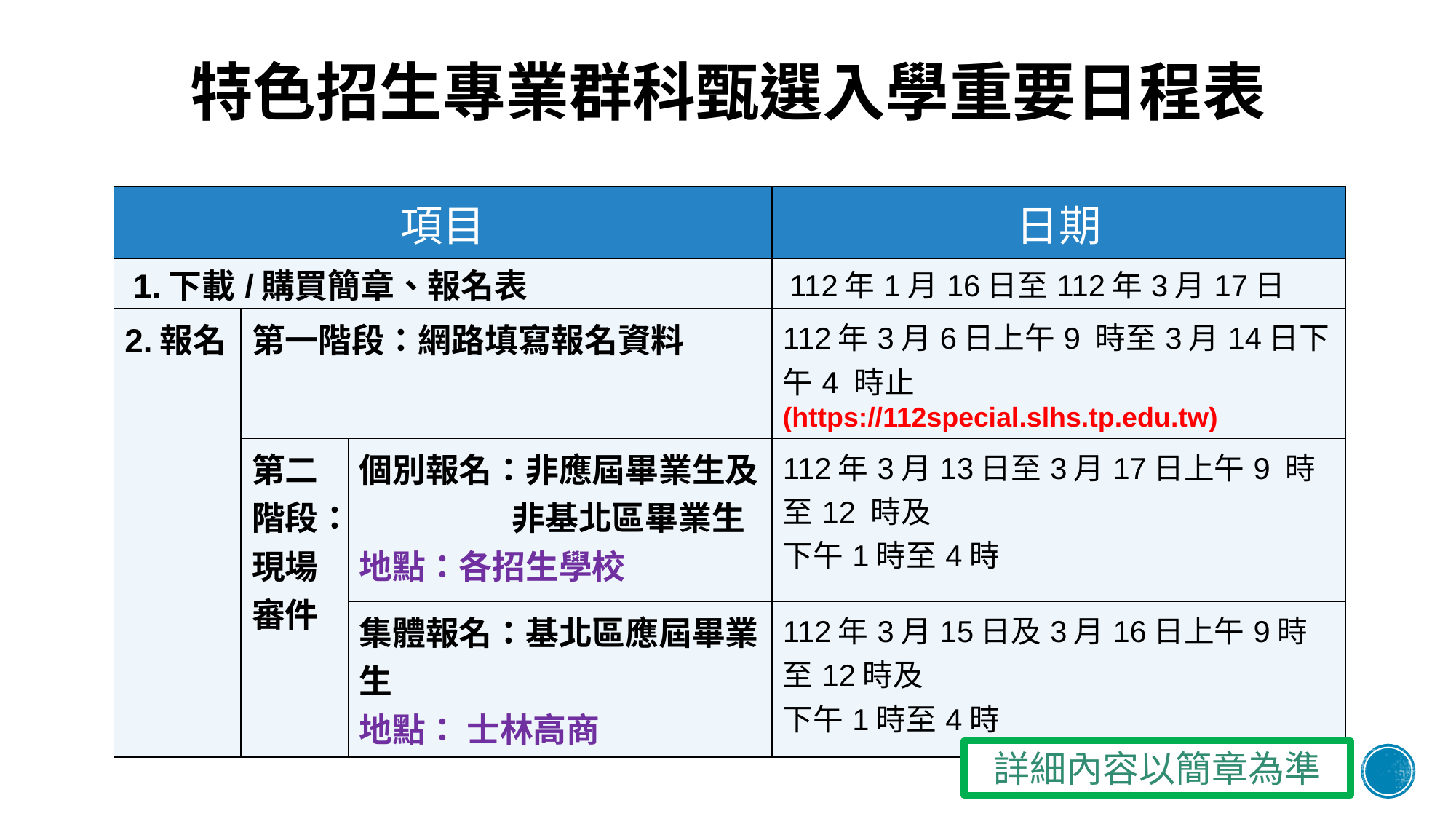

# 特色招生專業群科甄選入學重要日程表
| 項目 |  |  | 日期 |
| --- | --- | --- | --- |
| 1.下載/購買簡章、報名表 |  |  | 112年1月16日至112年3月17日 |
| 2.報名 | 第一階段：網路填寫報名資料 |  | 112年3月6日上午9 時至3月14日下午4 時止 (https://112special.slhs.tp.edu.tw) |
|  | 第二階段：現場審件 | 個別報名：非應屆畢業生及 非基北區畢業生 地點：各招生學校 | 112年3月13日至3月17日上午9 時至12 時及 下午1時至4時 |
|  |  | 集體報名：基北區應屆畢業生 地點： 士林高商 | 112年3月15日及3月16日上午9時至12時及 下午1時至4時 |
詳細內容以簡章為準